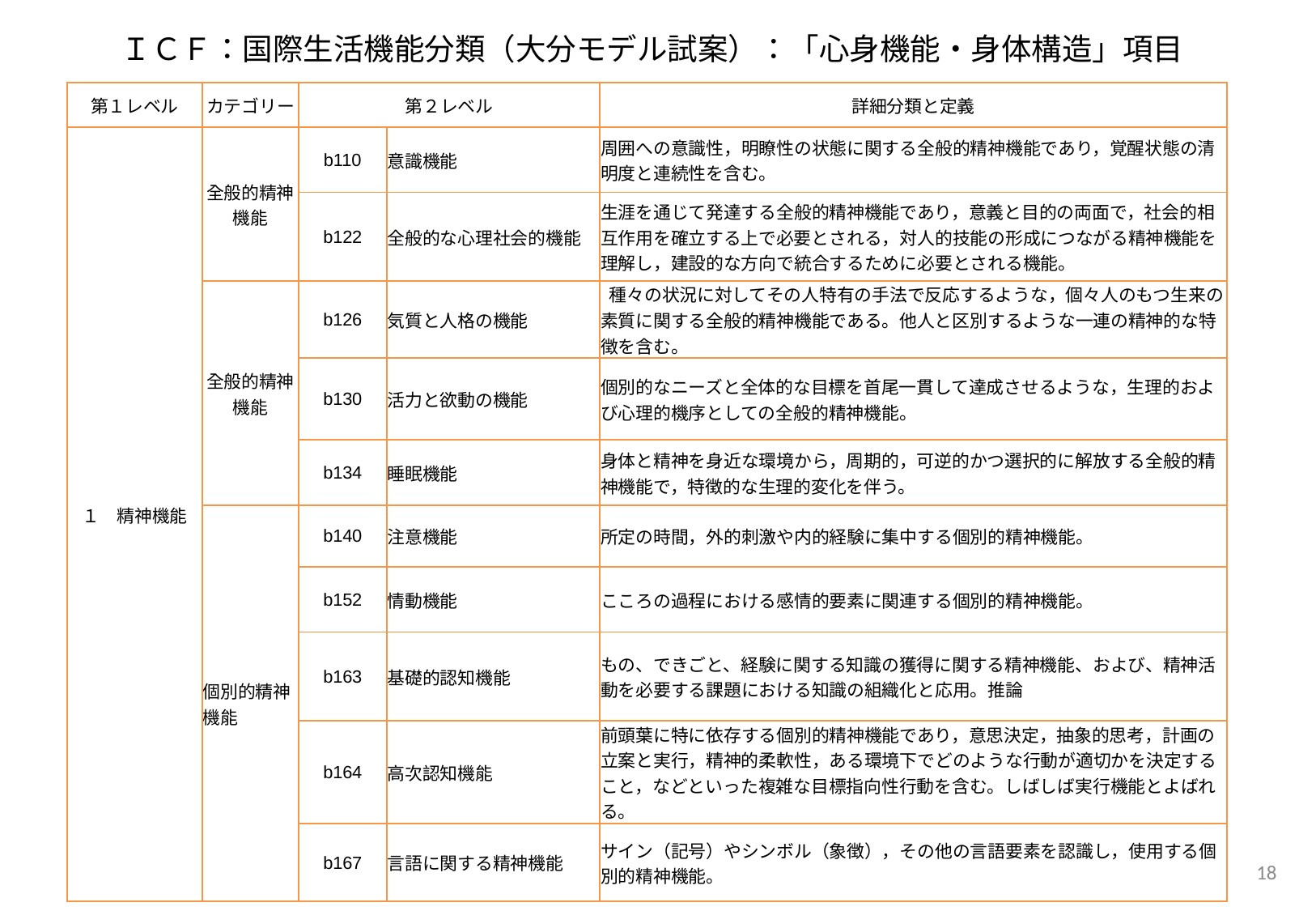

ＩＣＦ：国際生活機能分類（大分モデル試案）：「心身機能・身体構造」項目
| 第１レベル | カテゴリー | 第２レベル |  | 詳細分類と定義 |
| --- | --- | --- | --- | --- |
| １　精神機能 | 全般的精神機能 | b110 | 意識機能 | 周囲への意識性，明瞭性の状態に関する全般的精神機能であり，覚醒状態の清明度と連続性を含む。 |
|  |  | b122 | 全般的な心理社会的機能 | 生涯を通じて発達する全般的精神機能であり，意義と目的の両面で，社会的相互作用を確立する上で必要とされる，対人的技能の形成につながる精神機能を理解し，建設的な方向で統合するために必要とされる機能。 |
|  | 全般的精神機能 | b126 | 気質と人格の機能 | 種々の状況に対してその人特有の手法で反応するような，個々人のもつ生来の素質に関する全般的精神機能である。他人と区別するような一連の精神的な特徴を含む。 |
|  |  | b130 | 活力と欲動の機能 | 個別的なニーズと全体的な目標を首尾一貫して達成させるような，生理的および心理的機序としての全般的精神機能。 |
|  |  | b134 | 睡眠機能 | 身体と精神を身近な環境から，周期的，可逆的かつ選択的に解放する全般的精神機能で，特徴的な生理的変化を伴う。 |
|  | 個別的精神機能 | b140 | 注意機能 | 所定の時間，外的刺激や内的経験に集中する個別的精神機能。 |
|  |  | b152 | 情動機能 | こころの過程における感情的要素に関連する個別的精神機能。 |
|  |  | b163 | 基礎的認知機能 | もの、できごと、経験に関する知識の獲得に関する精神機能、および、精神活動を必要する課題における知識の組織化と応用。推論 |
|  |  | b164 | 高次認知機能 | 前頭葉に特に依存する個別的精神機能であり，意思決定，抽象的思考，計画の立案と実行，精神的柔軟性，ある環境下でどのような行動が適切かを決定すること，などといった複雑な目標指向性行動を含む。しばしば実行機能とよばれる。 |
|  |  | b167 | 言語に関する精神機能 | サイン（記号）やシンボル（象徴），その他の言語要素を認識し，使用する個別的精神機能。 |
18